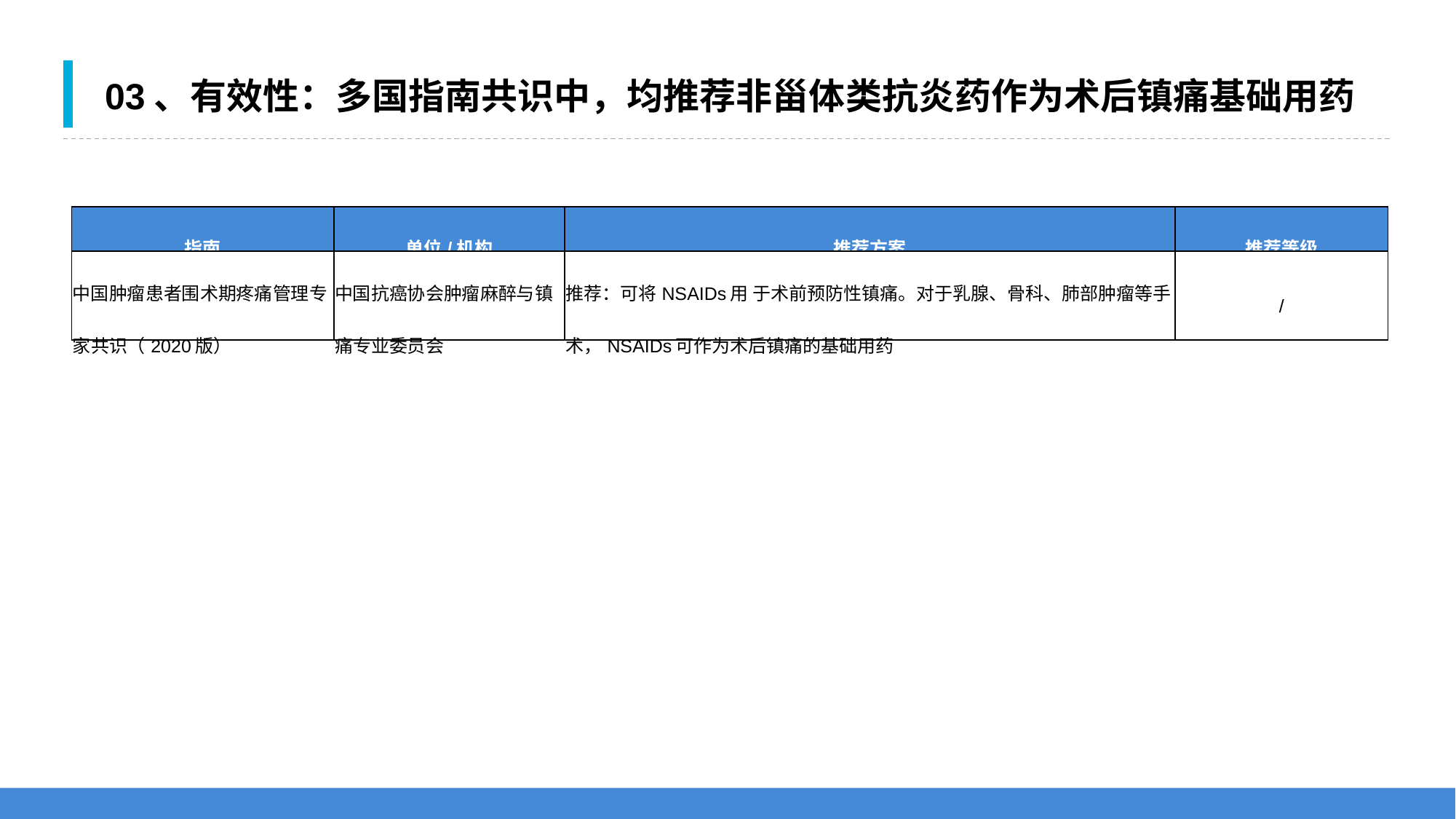

03、有效性：多国指南共识中，均推荐非甾体类抗炎药作为术后镇痛基础用药
| 指南 | 单位/机构 | 推荐方案 | 推荐等级 |
| --- | --- | --- | --- |
| 中国肿瘤患者围术期疼痛管理专家共识（2020版） | 中国抗癌协会肿瘤麻醉与镇痛专业委员会 | 推荐：可将NSAIDs用 于术前预防性镇痛。对于乳腺、骨科、肺部肿瘤等手术，NSAIDs可作为术后镇痛的基础用药 | / |